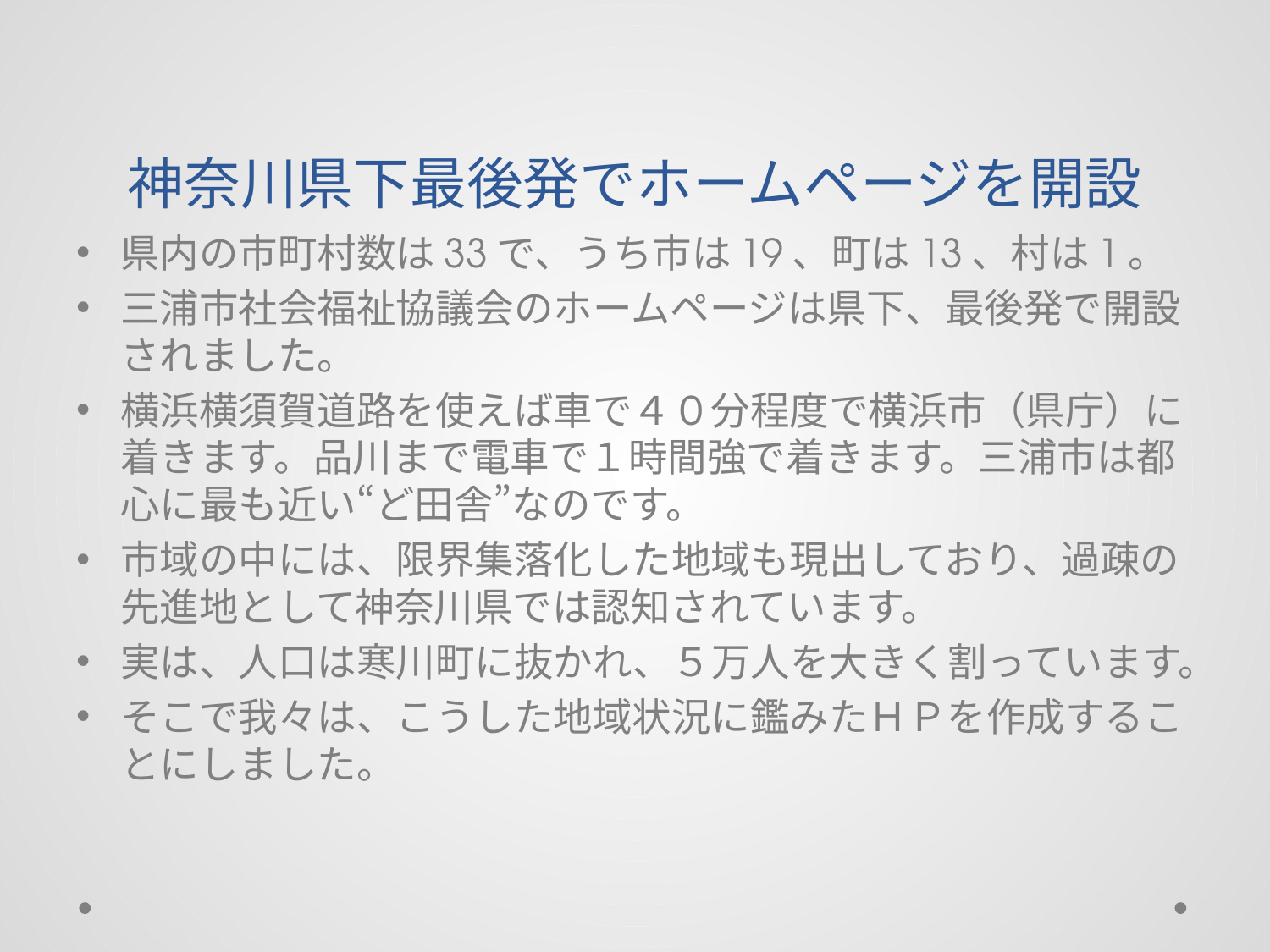

# 神奈川県下最後発でホームページを開設
県内の市町村数は33で、うち市は19、町は13、村は1。
三浦市社会福祉協議会のホームページは県下、最後発で開設されました。
横浜横須賀道路を使えば車で４０分程度で横浜市（県庁）に着きます。品川まで電車で１時間強で着きます。三浦市は都心に最も近い“ど田舎”なのです。
市域の中には、限界集落化した地域も現出しており、過疎の先進地として神奈川県では認知されています。
実は、人口は寒川町に抜かれ、５万人を大きく割っています。
そこで我々は、こうした地域状況に鑑みたＨＰを作成することにしました。